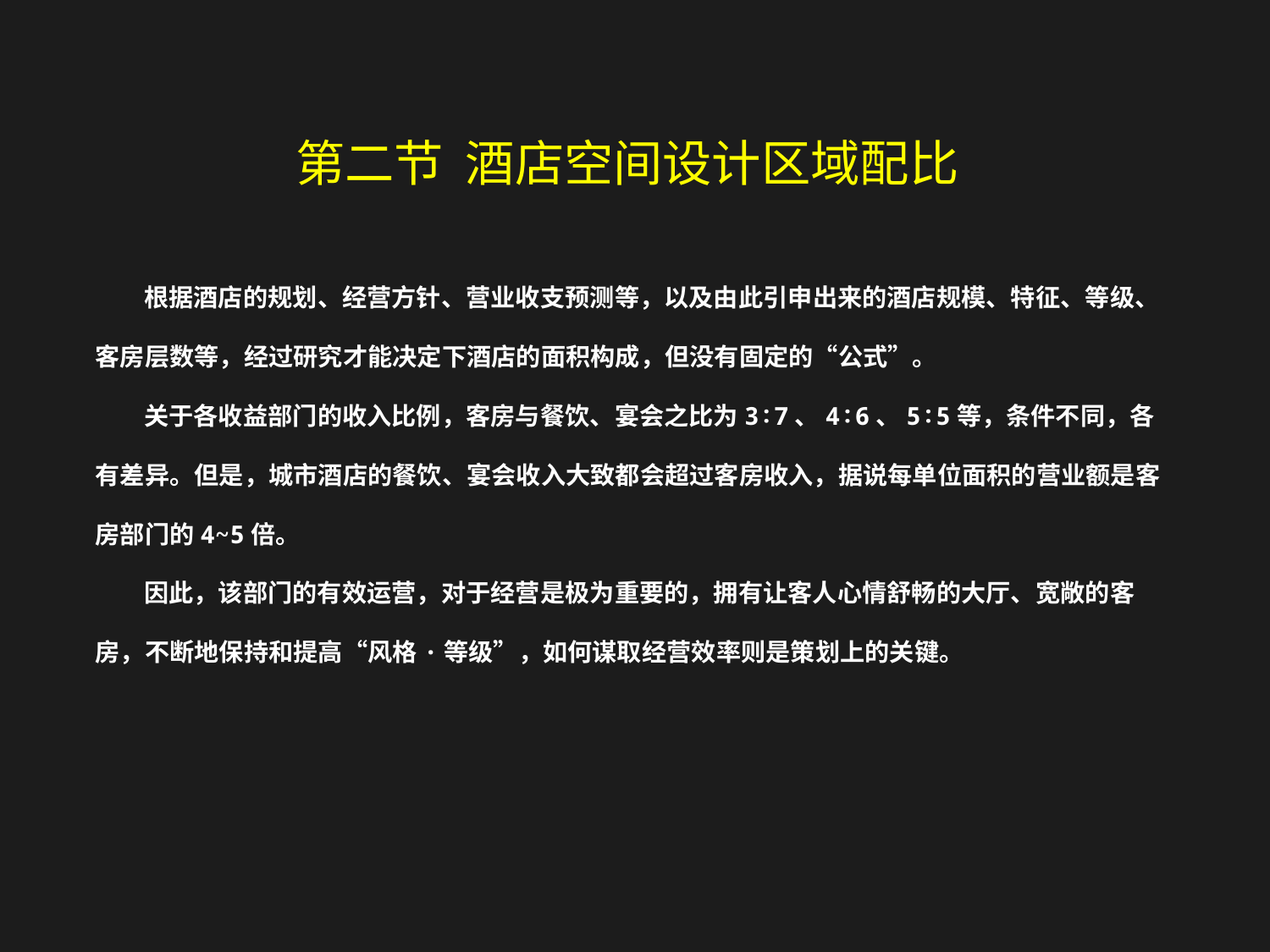

第二节  酒店空间设计区域配比
 根据酒店的规划、经营方针、营业收支预测等，以及由此引申出来的酒店规模、特征、等级、客房层数等，经过研究才能决定下酒店的面积构成，但没有固定的“公式”。
 关于各收益部门的收入比例，客房与餐饮、宴会之比为3∶7、4∶6、5∶5等，条件不同，各有差异。但是，城市酒店的餐饮、宴会收入大致都会超过客房收入，据说每单位面积的营业额是客房部门的4~5倍。
 因此，该部门的有效运营，对于经营是极为重要的，拥有让客人心情舒畅的大厅、宽敞的客房，不断地保持和提高“风格·等级”，如何谋取经营效率则是策划上的关键。